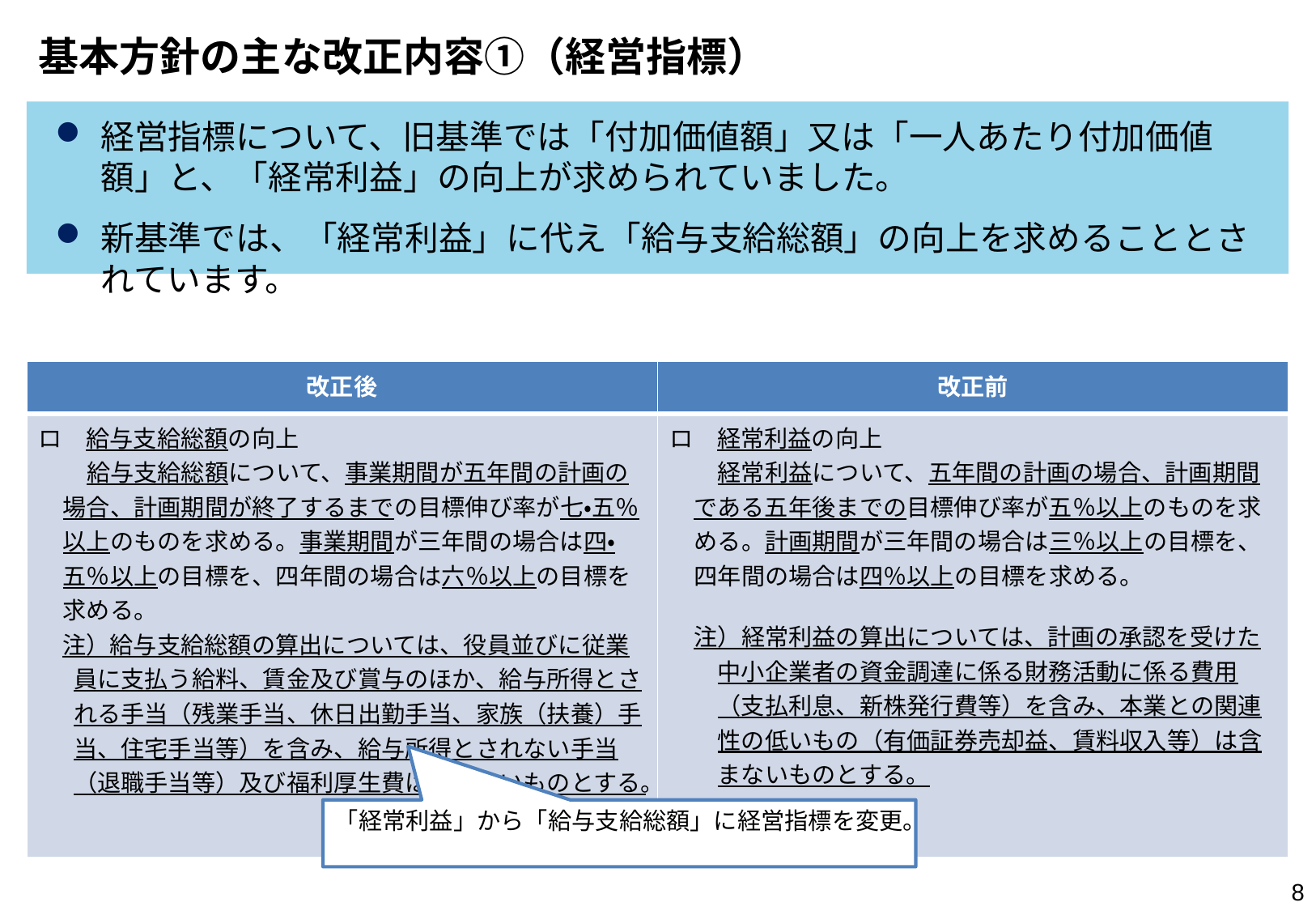

# 基本方針の主な改正内容①（経営指標）
経営指標について、旧基準では「付加価値額」又は「一人あたり付加価値額」と、「経常利益」の向上が求められていました。
新基準では、「経常利益」に代え「給与支給総額」の向上を求めることとされています。
| 改正後 | 改正前 |
| --- | --- |
| ロ　給与支給総額の向上 　給与支給総額について、事業期間が五年間の計画の場合、計画期間が終了するまでの目標伸び率が七・五％以上のものを求める。事業期間が三年間の場合は四・五％以上の目標を、四年間の場合は六％以上の目標を求める。 注）給与支給総額の算出については、役員並びに従業員に支払う給料、賃金及び賞与のほか、給与所得とされる手当（残業手当、休日出勤手当、家族（扶養）手当、住宅手当等）を含み、給与所得とされない手当（退職手当等）及び福利厚生費は含まないものとする。 | ロ　経常利益の向上 　経常利益について、五年間の計画の場合、計画期間である五年後までの目標伸び率が五％以上のものを求める。計画期間が三年間の場合は三％以上の目標を、四年間の場合は四％以上の目標を求める。 注）経常利益の算出については、計画の承認を受けた中小企業者の資金調達に係る財務活動に係る費用（支払利息、新株発行費等）を含み、本業との関連性の低いもの（有価証券売却益、賃料収入等）は含まないものとする。 |
「経常利益」から「給与支給総額」に経営指標を変更。
8